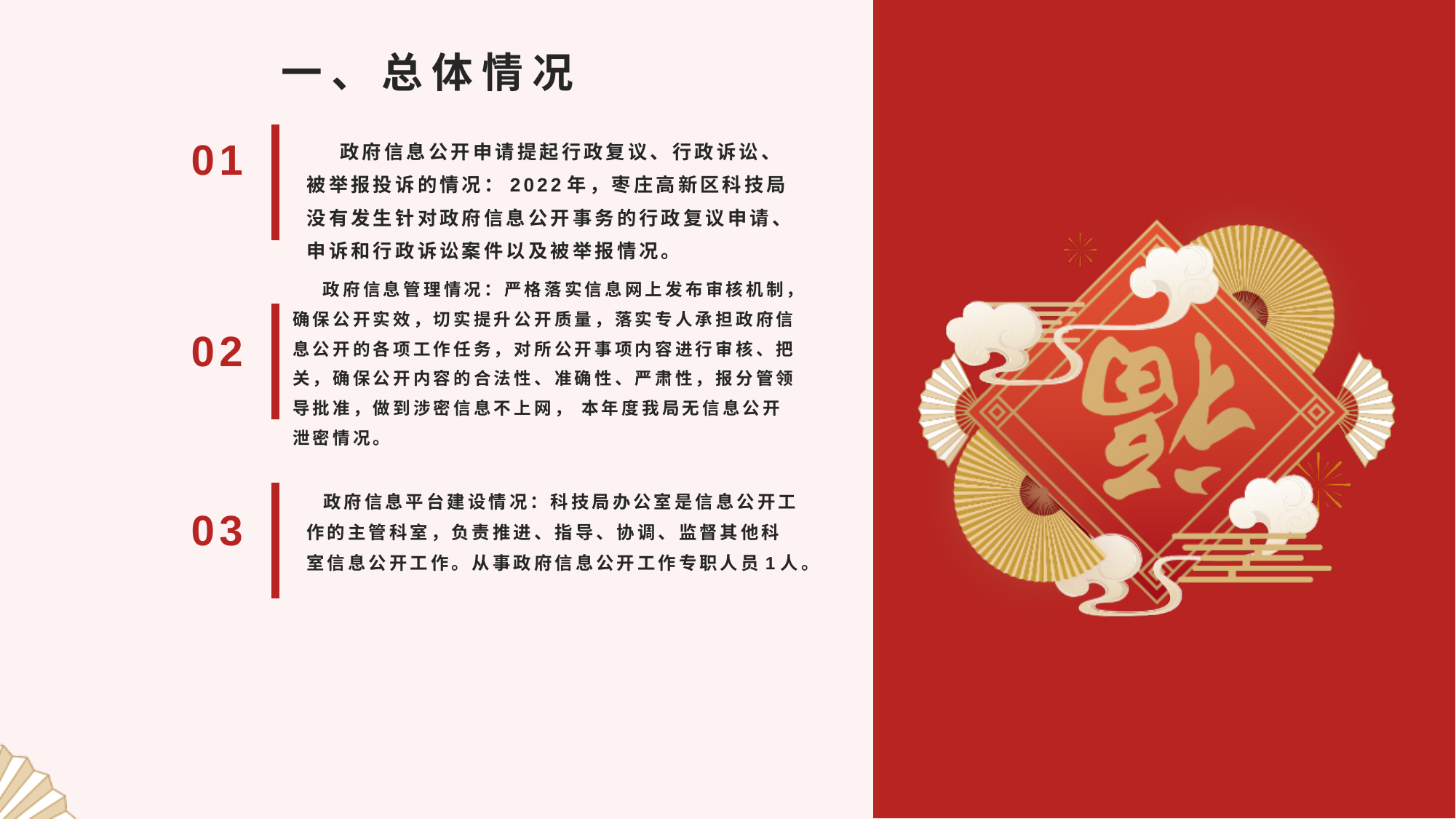

一、总体情况
    政府信息公开申请提起行政复议、行政诉讼、被举报投诉的情况：2022年，枣庄高新区科技局没有发生针对政府信息公开事务的行政复议申请、申诉和行政诉讼案件以及被举报情况。
01
    政府信息管理情况：严格落实信息网上发布审核机制，确保公开实效，切实提升公开质量，落实专人承担政府信息公开的各项工作任务，对所公开事项内容进行审核、把关，确保公开内容的合法性、准确性、严肃性，报分管领导批准，做到涉密信息不上网， 本年度我局无信息公开泄密情况。
02
  政府信息平台建设情况：科技局办公室是信息公开工作的主管科室，负责推进、指导、协调、监督其他科室信息公开工作。从事政府信息公开工作专职人员1人。
03